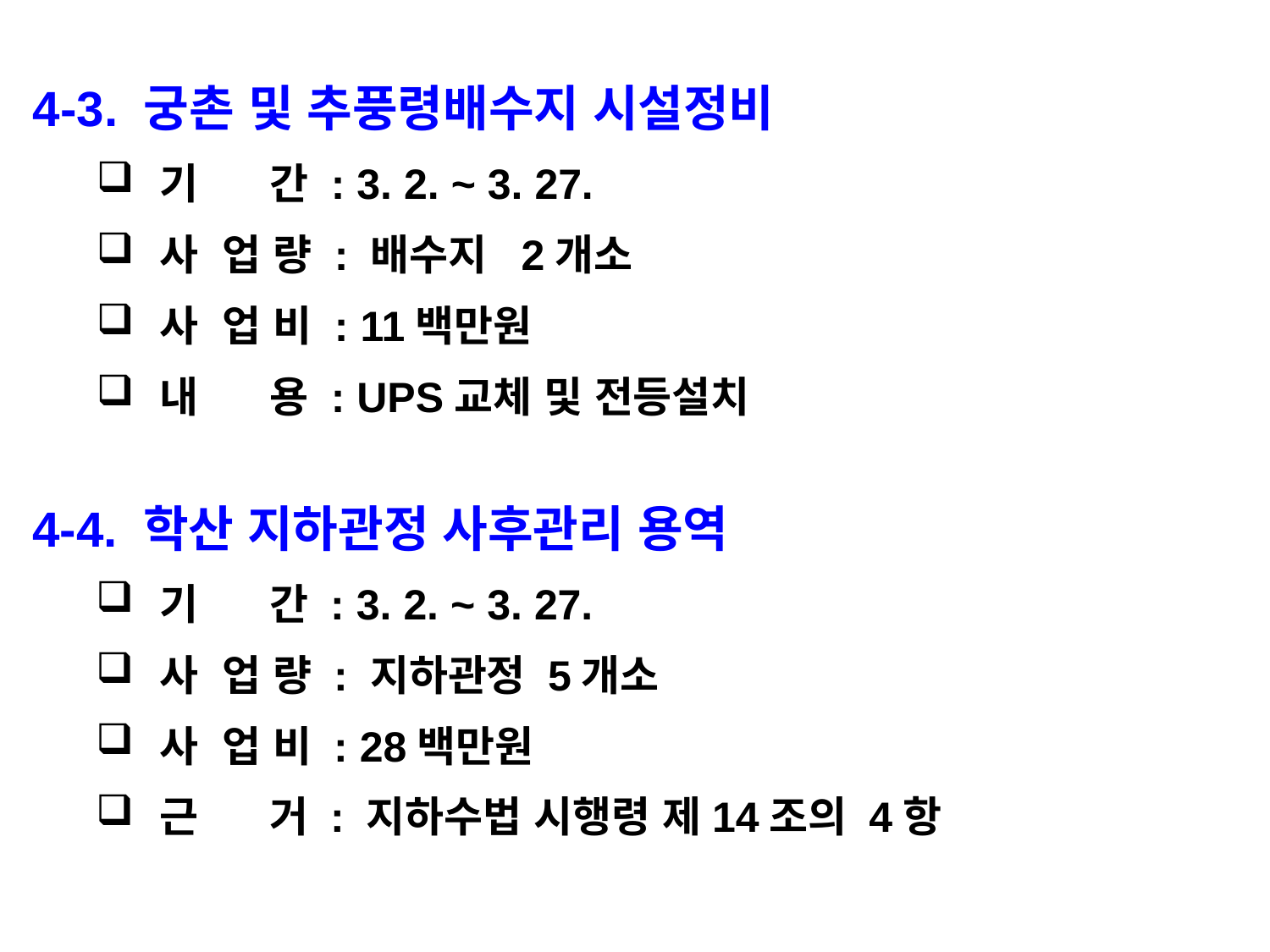

4-3. 궁촌 및 추풍령배수지 시설정비
기      간 : 3. 2. ~ 3. 27.
사  업 량 : 배수지  2개소
사  업 비 : 11백만원
내      용 : UPS교체 및 전등설치

4-4. 학산 지하관정 사후관리 용역
기      간 : 3. 2. ~ 3. 27.
사  업 량 : 지하관정 5개소
사  업 비 : 28백만원
근      거 : 지하수법 시행령 제14조의 4항